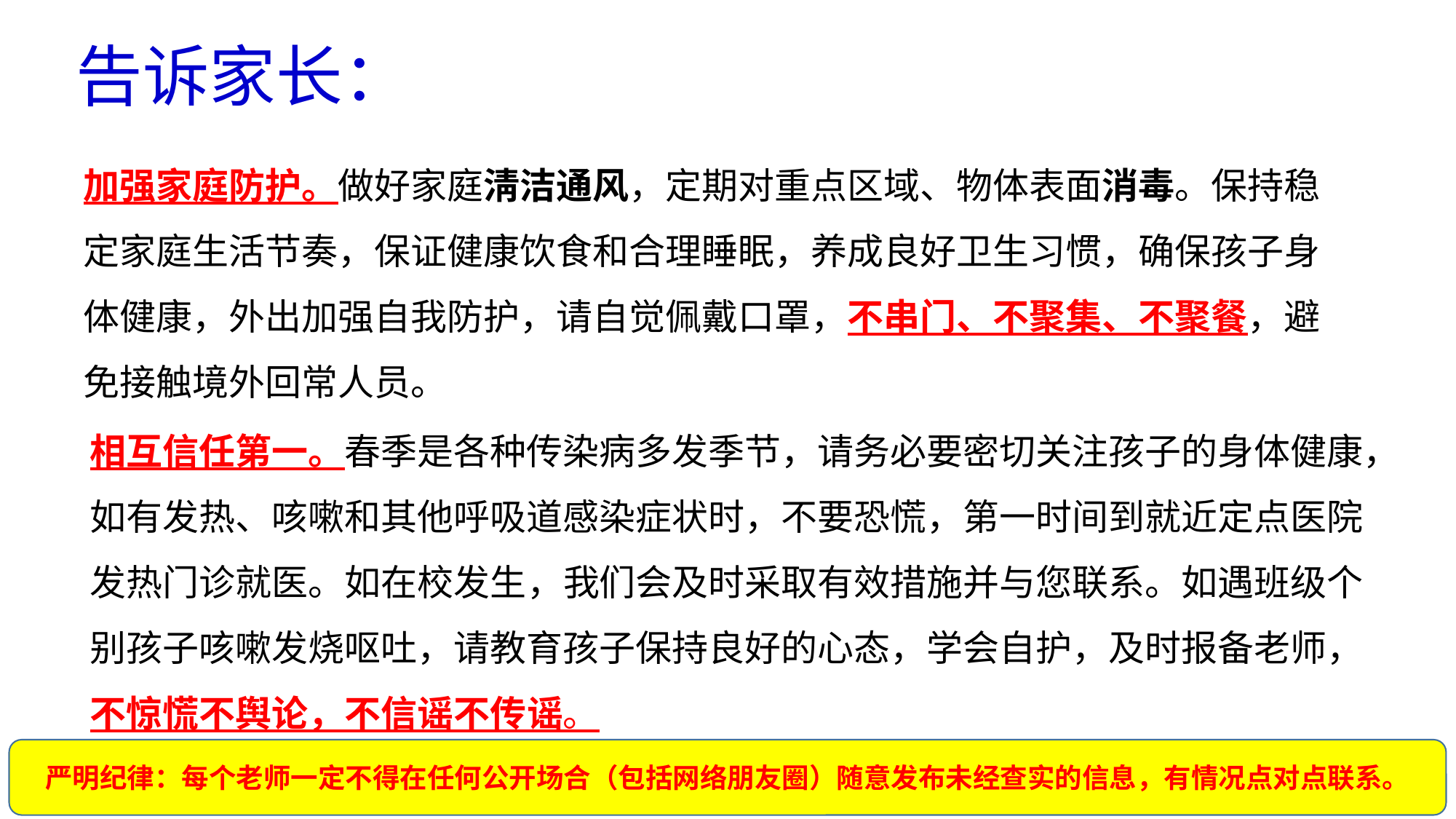

# 告诉家长：
加强家庭防护。做好家庭淸洁通风，定期对重点区域、物体表面消毒。保持稳定家庭生活节奏，保证健康饮食和合理睡眠，养成良好卫生习惯，确保孩子身体健康，外出加强自我防护，请自觉佩戴口罩，不串门、不聚集、不聚餐，避免接触境外回常人员。
相互信任第一。春季是各种传染病多发季节，请务必要密切关注孩子的身体健康，如有发热、咳嗽和其他呼吸道感染症状时，不要恐慌，第一时间到就近定点医院发热门诊就医。如在校发生，我们会及时采取有效措施并与您联系。如遇班级个别孩子咳嗽发烧呕吐，请教育孩子保持良好的心态，学会自护，及时报备老师，不惊慌不舆论，不信谣不传谣。
严明纪律：每个老师一定不得在任何公开场合（包括网络朋友圈）随意发布未经查实的信息，有情况点对点联系。